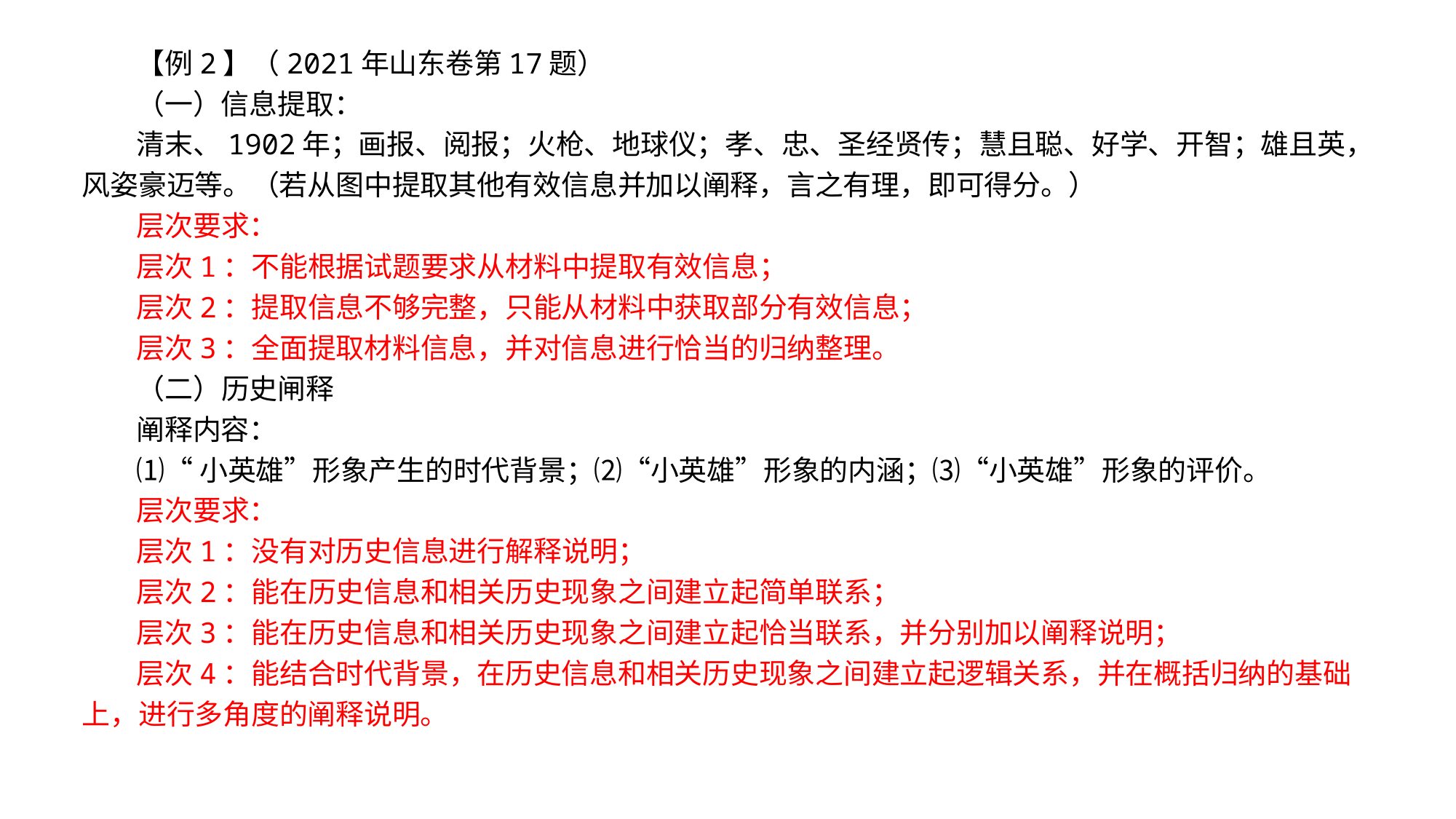

【例2】（2021年山东卷第17题）
（一）信息提取：
清末、1902年；画报、阅报；火枪、地球仪；孝、忠、圣经贤传；慧且聪、好学、开智；雄且英，风姿豪迈等。（若从图中提取其他有效信息并加以阐释，言之有理，即可得分。）
层次要求：
层次1：不能根据试题要求从材料中提取有效信息；
层次2：提取信息不够完整，只能从材料中获取部分有效信息；
层次3：全面提取材料信息，并对信息进行恰当的归纳整理。
（二）历史闸释
阐释内容：
⑴“小英雄”形象产生的时代背景；⑵“小英雄”形象的内涵；⑶“小英雄”形象的评价。
层次要求：
层次1：没有对历史信息进行解释说明；
层次2：能在历史信息和相关历史现象之间建立起简单联系；
层次3：能在历史信息和相关历史现象之间建立起恰当联系，并分别加以阐释说明；
层次4：能结合时代背景，在历史信息和相关历史现象之间建立起逻辑关系，并在概括归纳的基础上，进行多角度的阐释说明。